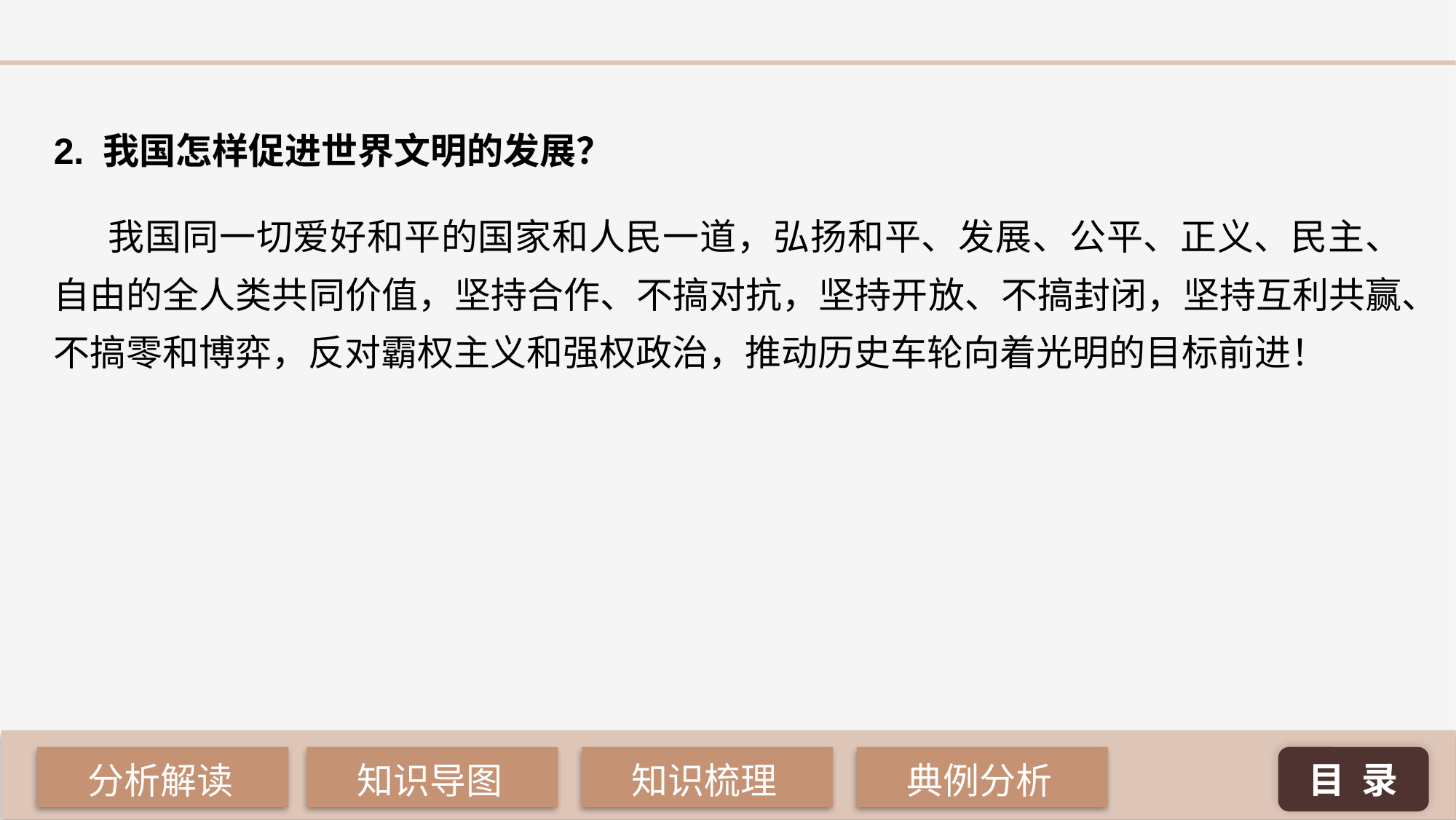

2. 我国怎样促进世界文明的发展？
我国同一切爱好和平的国家和人民一道，弘扬和平、发展、公平、正义、民主、自由的全人类共同价值，坚持合作、不搞对抗，坚持开放、不搞封闭，坚持互利共赢、不搞零和博弈，反对霸权主义和强权政治，推动历史车轮向着光明的目标前进！